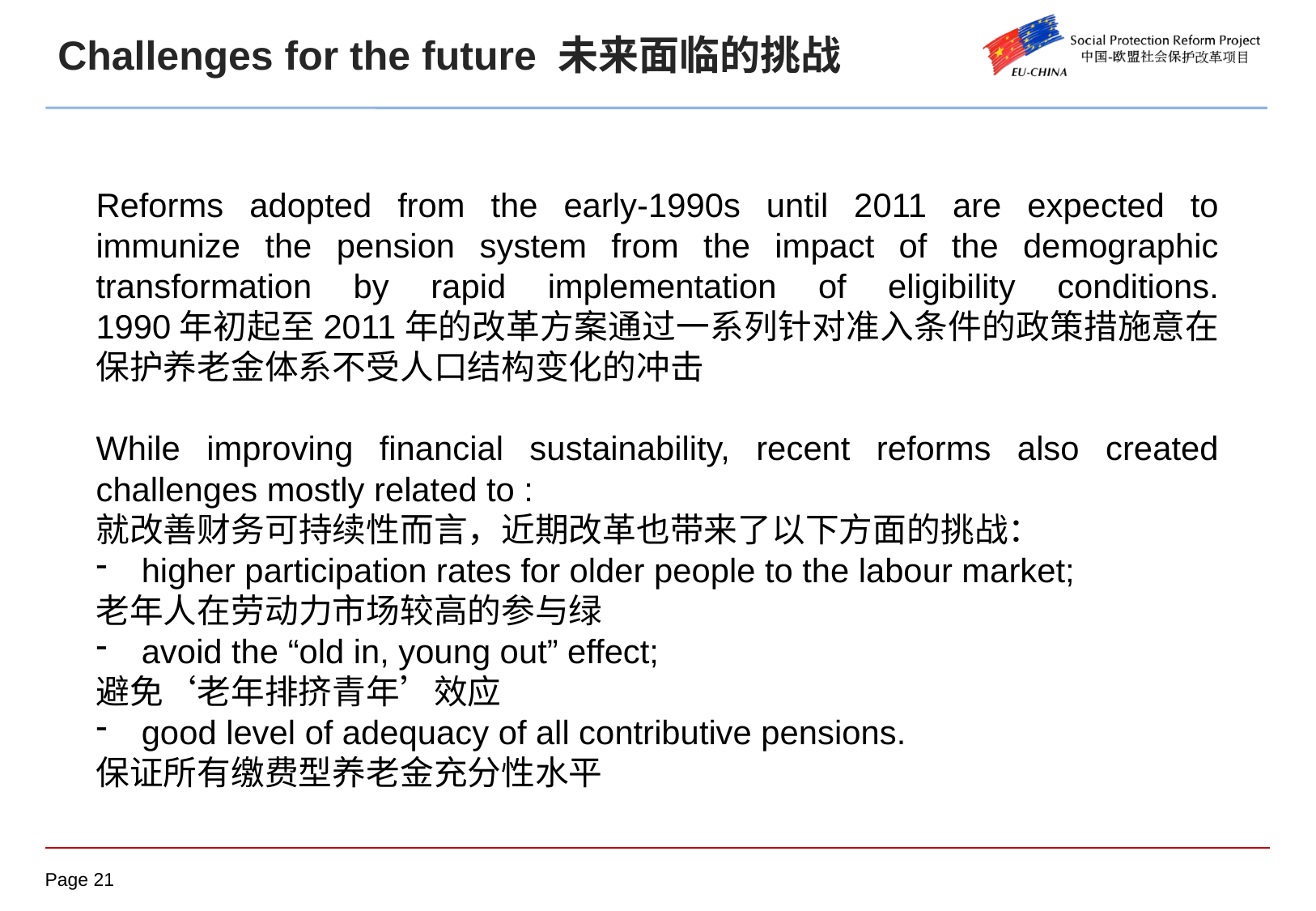

Challenges for the future 未来面临的挑战
Reforms adopted from the early-1990s until 2011 are expected to immunize the pension system from the impact of the demographic transformation by rapid implementation of eligibility conditions.
1990年初起至2011年的改革方案通过一系列针对准入条件的政策措施意在保护养老金体系不受人口结构变化的冲击

While improving financial sustainability, recent reforms also created challenges mostly related to :
就改善财务可持续性而言，近期改革也带来了以下方面的挑战：
higher participation rates for older people to the labour market;
老年人在劳动力市场较高的参与绿
avoid the “old in, young out” effect;
避免‘老年排挤青年’效应
good level of adequacy of all contributive pensions.
保证所有缴费型养老金充分性水平